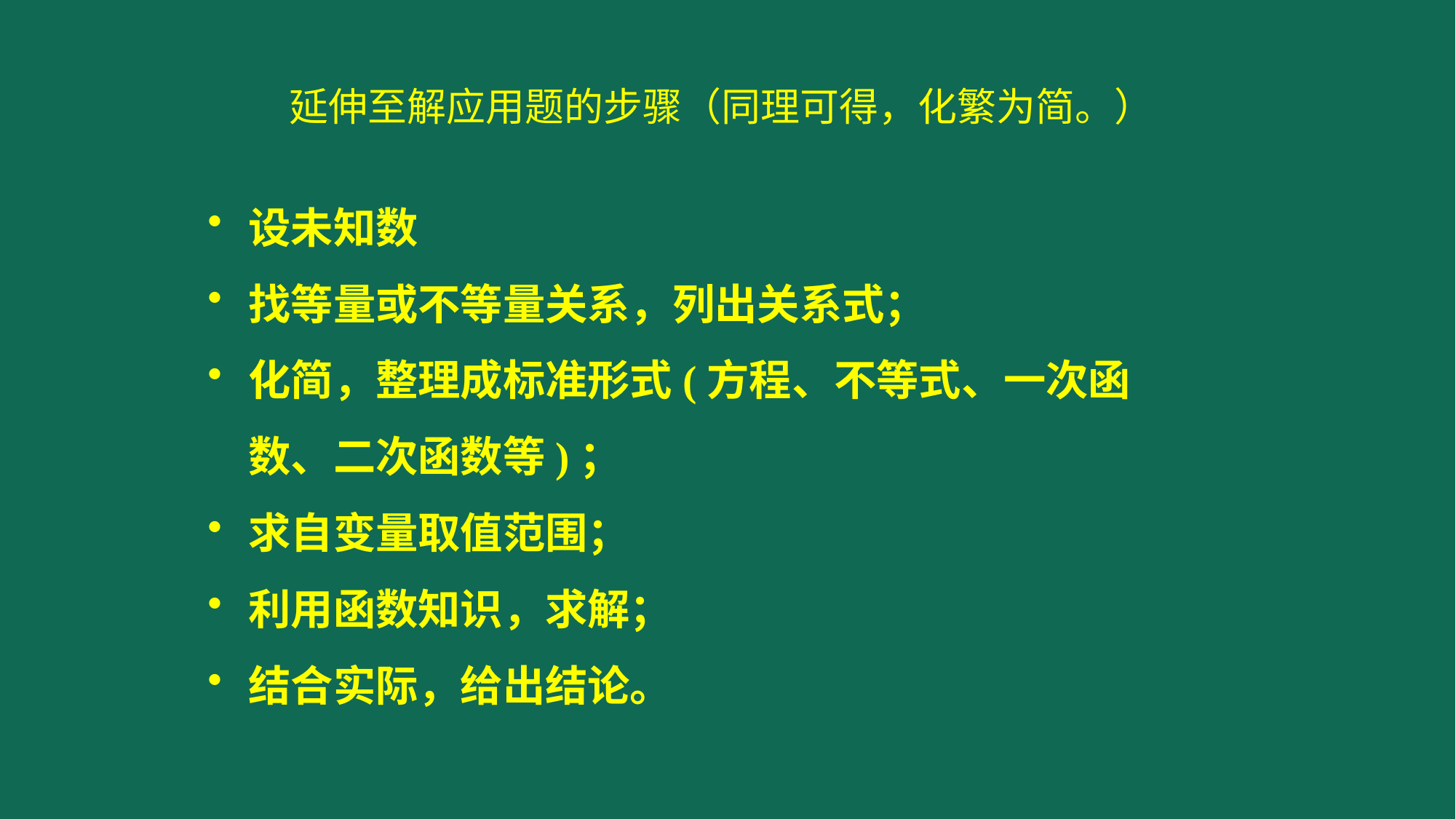

延伸至解应用题的步骤（同理可得，化繁为简。）
设未知数
找等量或不等量关系，列出关系式；
化简，整理成标准形式(方程、不等式、一次函数、二次函数等)；
求自变量取值范围；
利用函数知识，求解；
结合实际，给出结论。